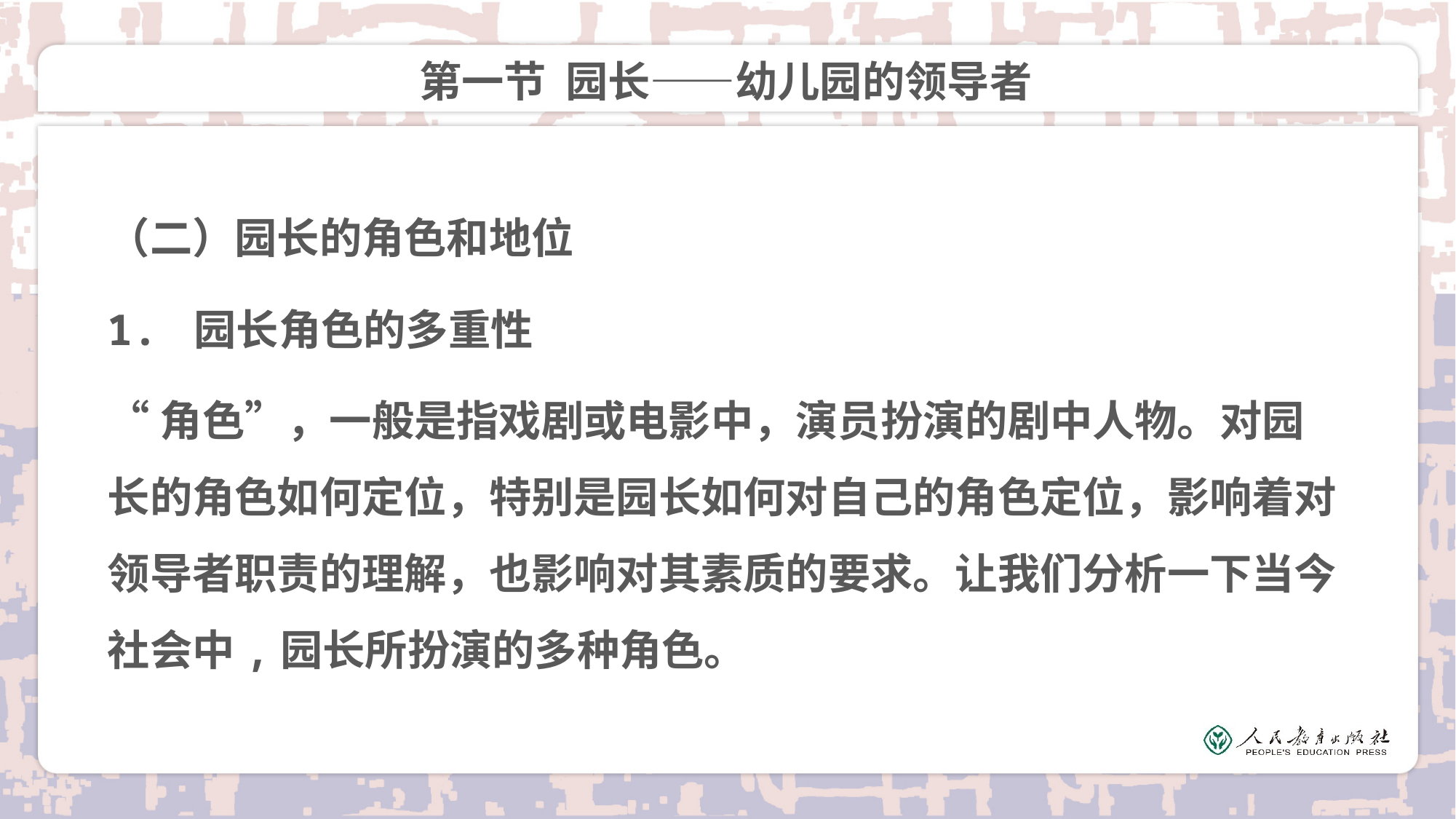

# 第一节  园长——幼儿园的领导者
（二）园长的角色和地位
1. 园长角色的多重性
“角色”，一般是指戏剧或电影中，演员扮演的剧中人物。对园长的角色如何定位，特别是园长如何对自己的角色定位，影响着对领导者职责的理解，也影响对其素质的要求。让我们分析一下当今社会中,园长所扮演的多种角色。